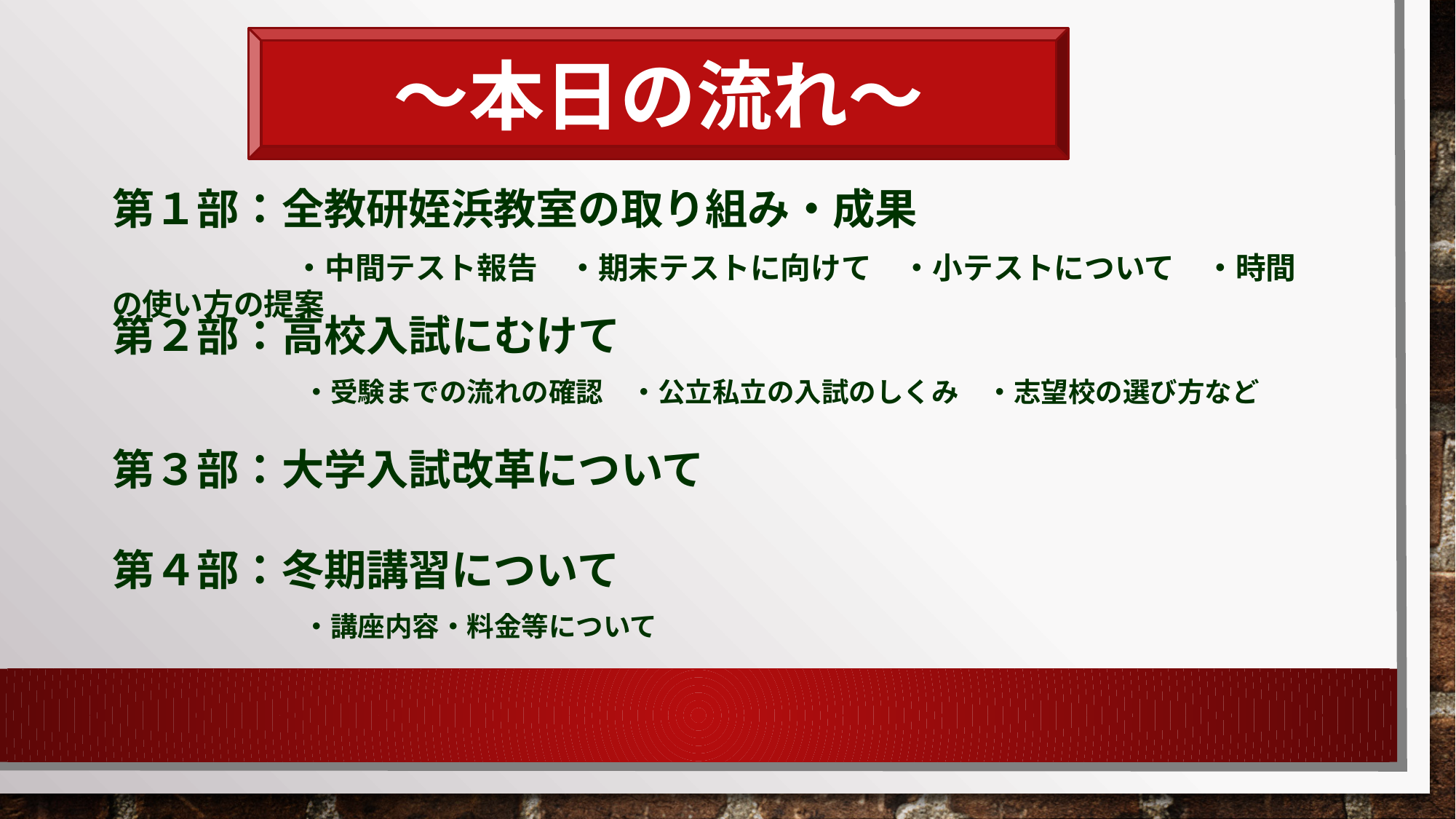

～本日の流れ～
第１部：全教研姪浜教室の取り組み・成果
　　　　　　・中間テスト報告　・期末テストに向けて　・小テストについて　・時間の使い方の提案
第２部：高校入試にむけて
　　　　　　　・受験までの流れの確認　・公立私立の入試のしくみ　・志望校の選び方など
第３部：大学入試改革について
第４部：冬期講習について
　　　　　　　・講座内容・料金等について